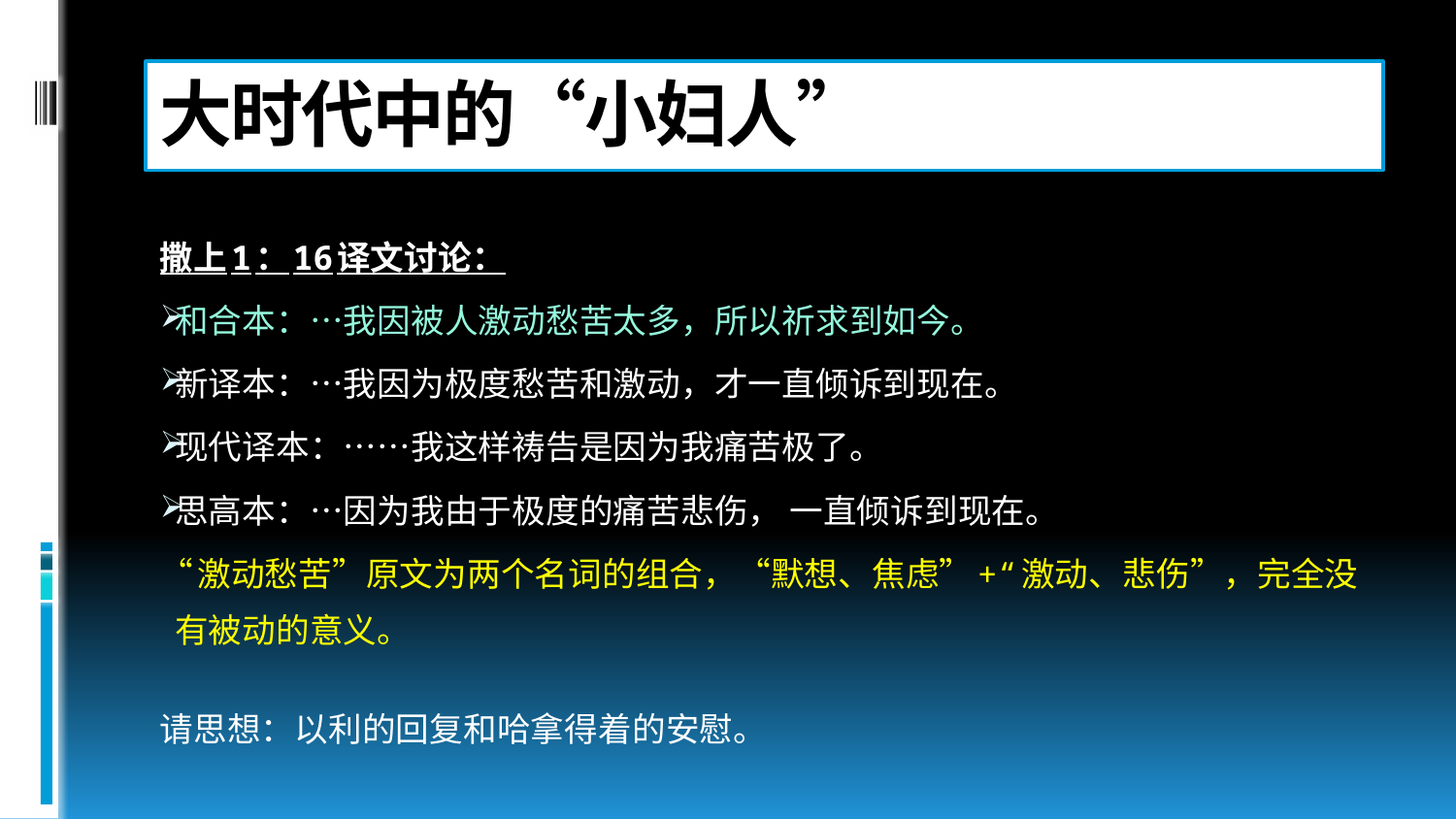

# 大时代中的“小妇人”
撒上1：16译文讨论：
和合本：…我因被人激动愁苦太多，所以祈求到如今。
新译本：…我因为极度愁苦和激动，才一直倾诉到现在。
现代译本：……我这样祷告是因为我痛苦极了。
思高本：…因为我由于极度的痛苦悲伤， 一直倾诉到现在。
“激动愁苦”原文为两个名词的组合，“默想、焦虑”+“激动、悲伤”，完全没有被动的意义。

请思想：以利的回复和哈拿得着的安慰。